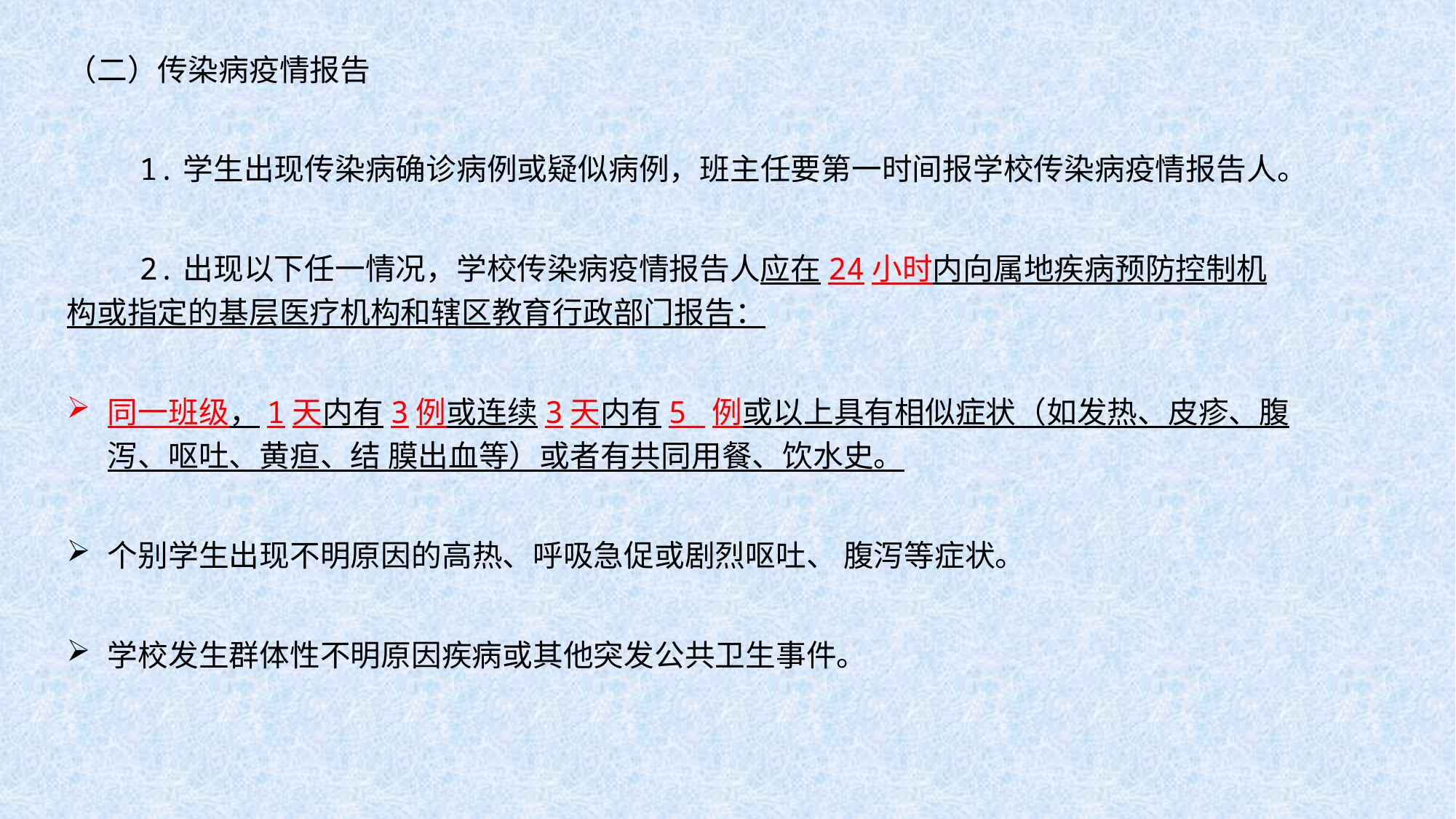

（二）传染病疫情报告

    1.学生出现传染病确诊病例或疑似病例，班主任要第一时间报学校传染病疫情报告人。

    2.出现以下任一情况，学校传染病疫情报告人应在24小时内向属地疾病预防控制机构或指定的基层医疗机构和辖区教育行政部门报告：

同一班级，1天内有3例或连续3天内有5 例或以上具有相似症状（如发热、皮疹、腹泻、呕吐、黄疸、结 膜出血等）或者有共同用餐、饮水史。

个别学生出现不明原因的高热、呼吸急促或剧烈呕吐、 腹泻等症状。

学校发生群体性不明原因疾病或其他突发公共卫生事件。